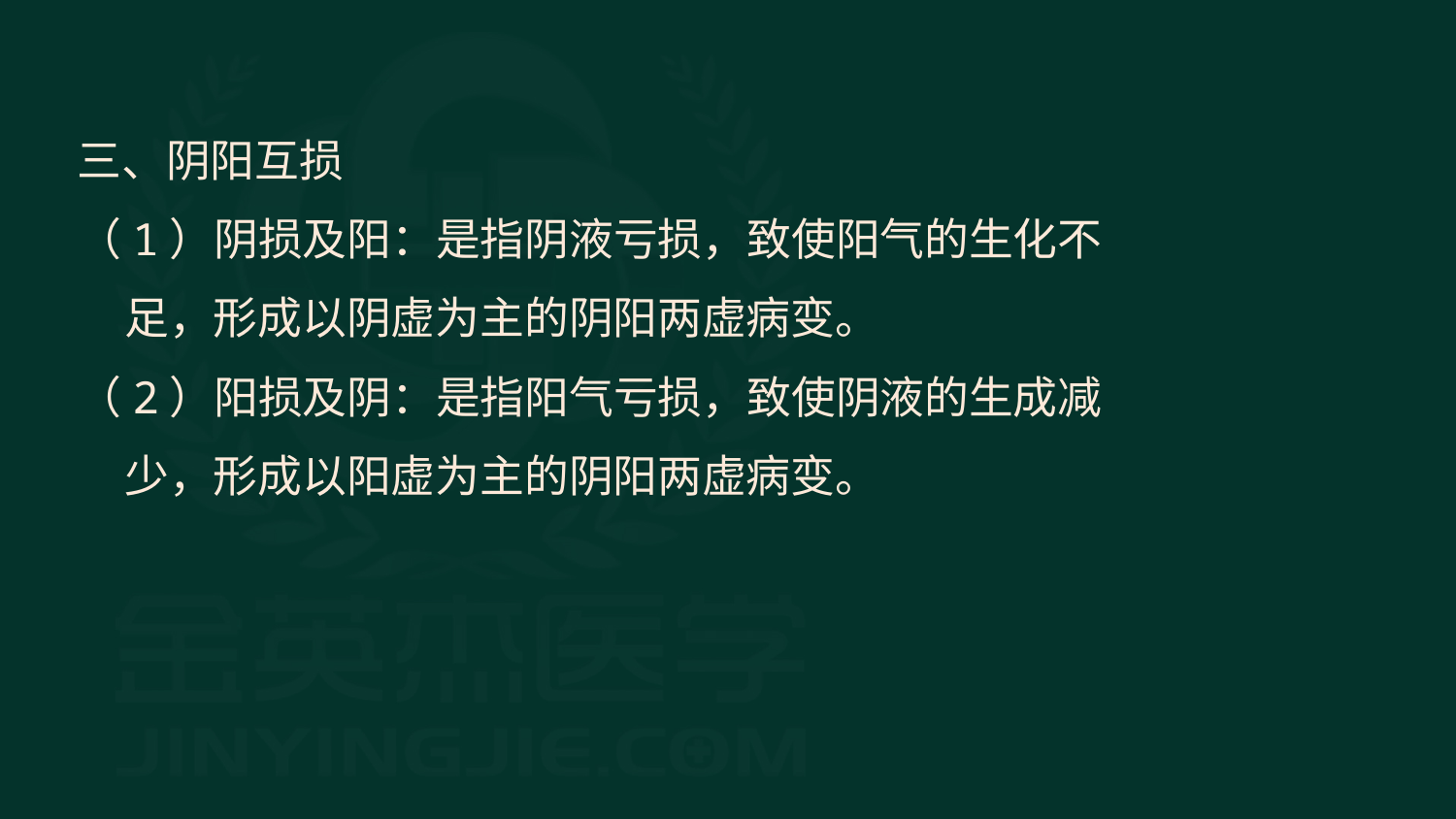

三、阴阳互损
（1）阴损及阳：是指阴液亏损，致使阳气的生化不足，形成以阴虚为主的阴阳两虚病变。
（2）阳损及阴：是指阳气亏损，致使阴液的生成减少，形成以阳虚为主的阴阳两虚病变。